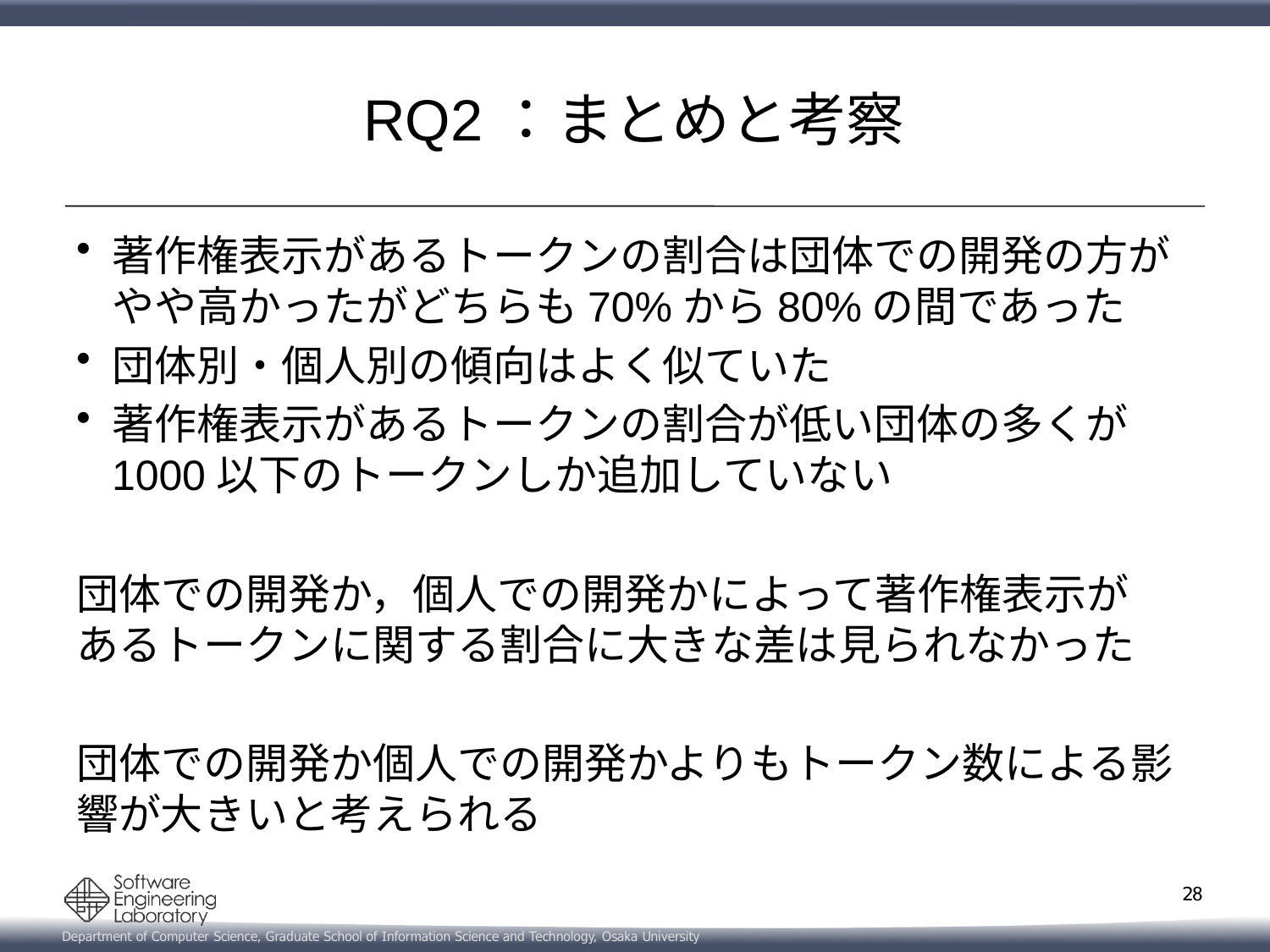

# RQ2：まとめと考察
著作権表示があるトークンの割合は団体での開発の方が
やや高かったがどちらも70%から80%の間であった
団体別・個人別の傾向はよく似ていた
著作権表示があるトークンの割合が低い団体の多くが
1000以下のトークンしか追加していない

団体での開発か，個人での開発かによって著作権表示が
あるトークンに関する割合に大きな差は見られなかった

団体での開発か個人での開発かよりもトークン数による影響が大きいと考えられる
28